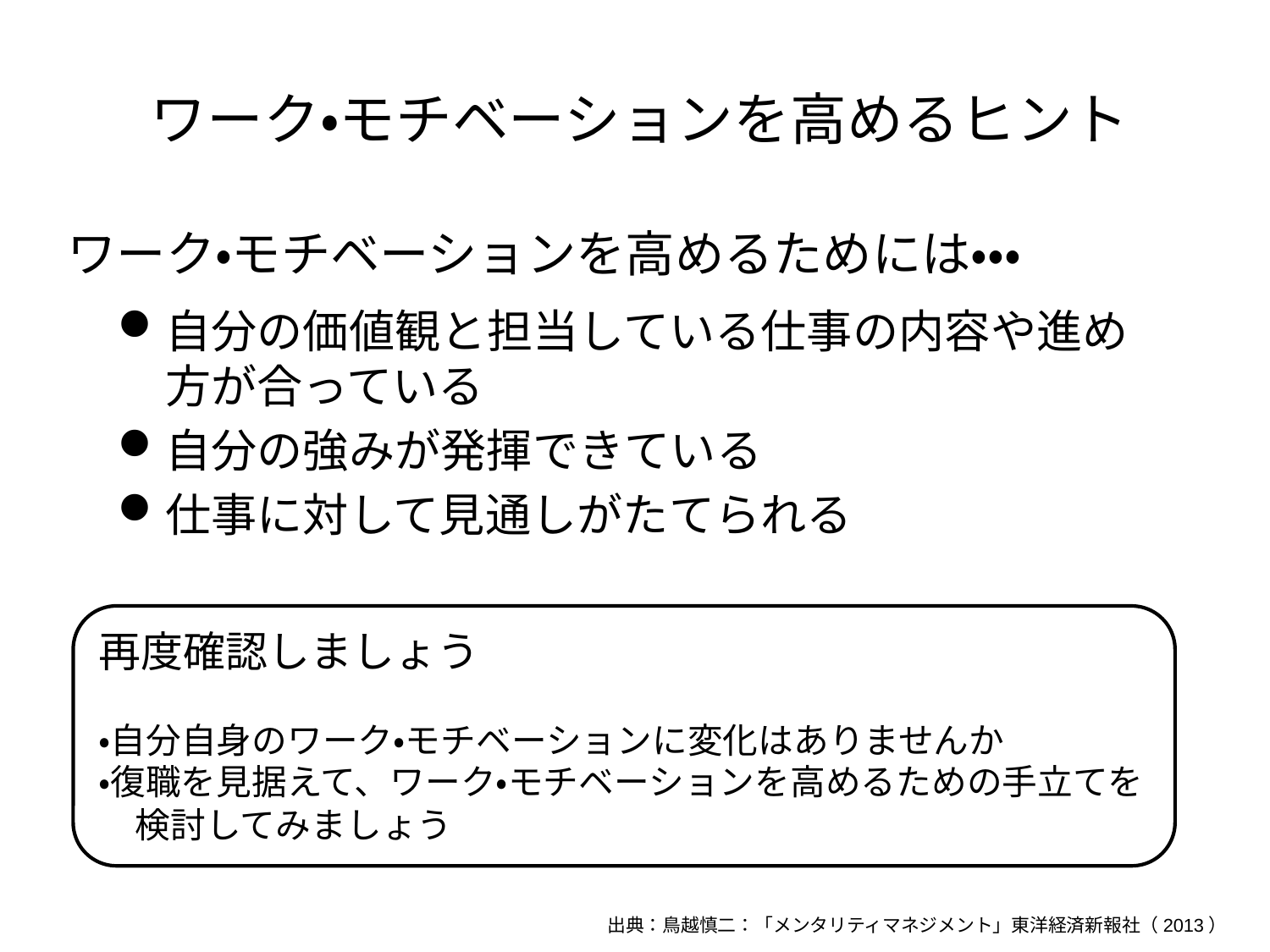

# ワーク・モチベーションを高めるヒント
ワーク・モチベーションを高めるためには・・・
自分の価値観と担当している仕事の内容や進め方が合っている
自分の強みが発揮できている
仕事に対して見通しがたてられる
再度確認しましょう

・自分自身のワーク・モチベーションに変化はありませんか
・復職を見据えて、ワーク・モチベーションを高めるための手立てを検討してみましょう
出典：鳥越慎二：「メンタリティマネジメント」東洋経済新報社（2013）